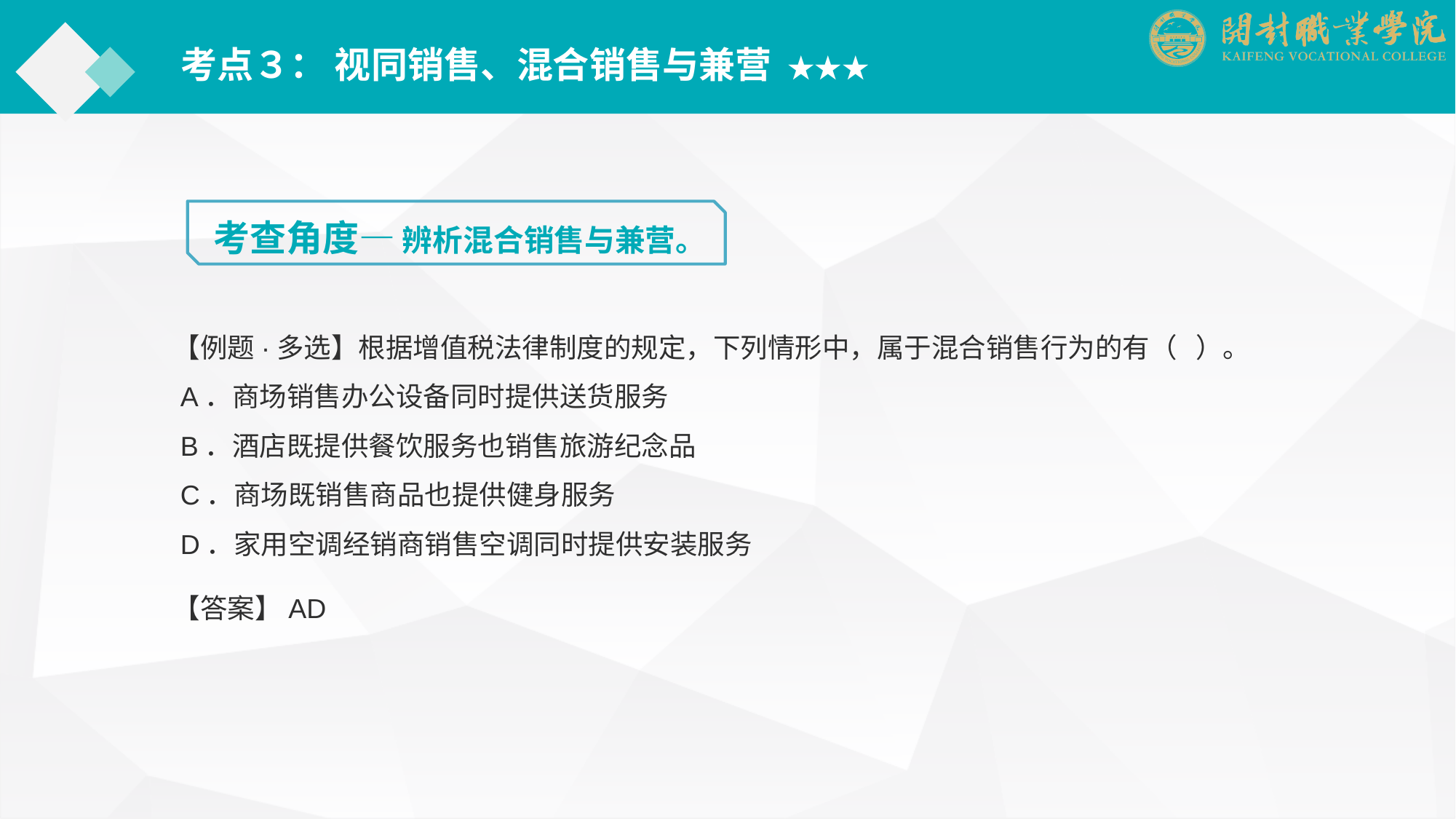

考点３： 视同销售、混合销售与兼营  ★★★
考查角度— 辨析混合销售与兼营。

【例题·多选】根据增值税法律制度的规定，下列情形中，属于混合销售行为的有（   ）。
 A．商场销售办公设备同时提供送货服务
 B．酒店既提供餐饮服务也销售旅游纪念品
 C．商场既销售商品也提供健身服务
 D．家用空调经销商销售空调同时提供安装服务
【答案】AD